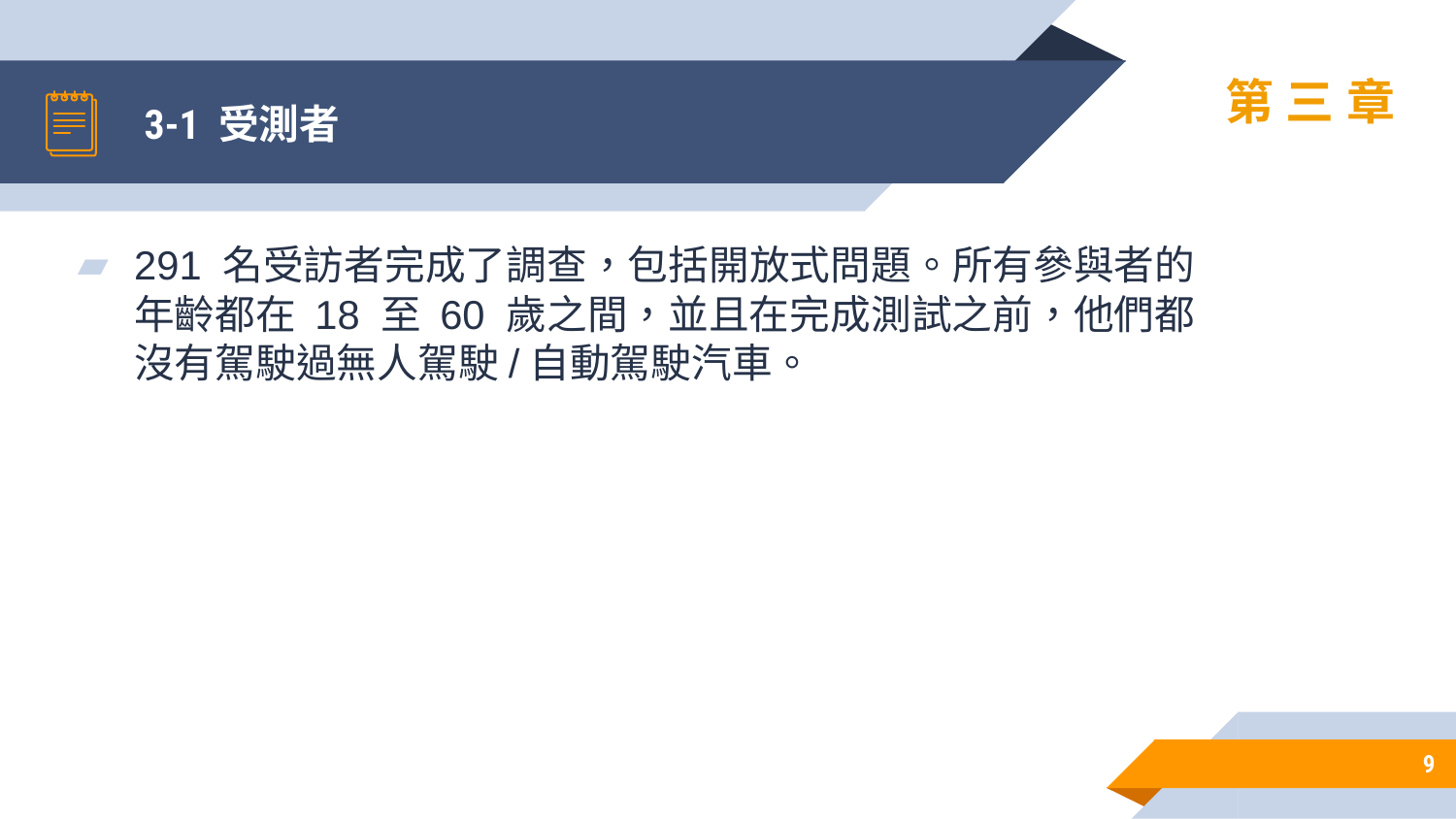

# 3-1 受測者
第三章

291 名受訪者完成了調查，包括開放式問題。所有參與者的年齡都在 18 至 60 歲之間，並且在完成測試之前，他們都沒有駕駛過無人駕駛/自動駕駛汽車。

9